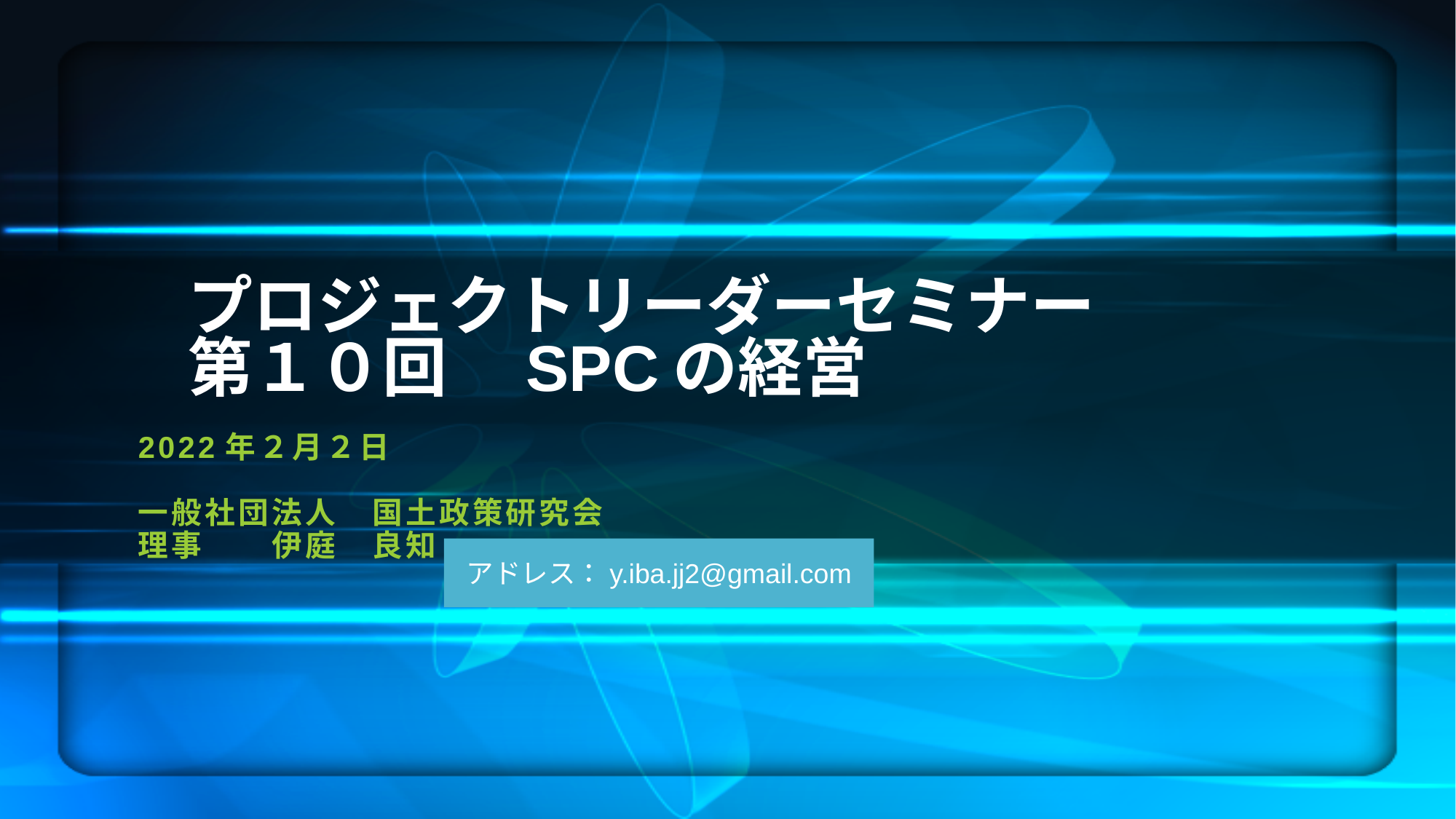

# プロジェクトリーダーセミナー 第１０回　SPCの経営
2022年２月２日

一般社団法人　国土政策研究会
理事　　伊庭　良知

アドレス：y.iba.jj2@gmail.com